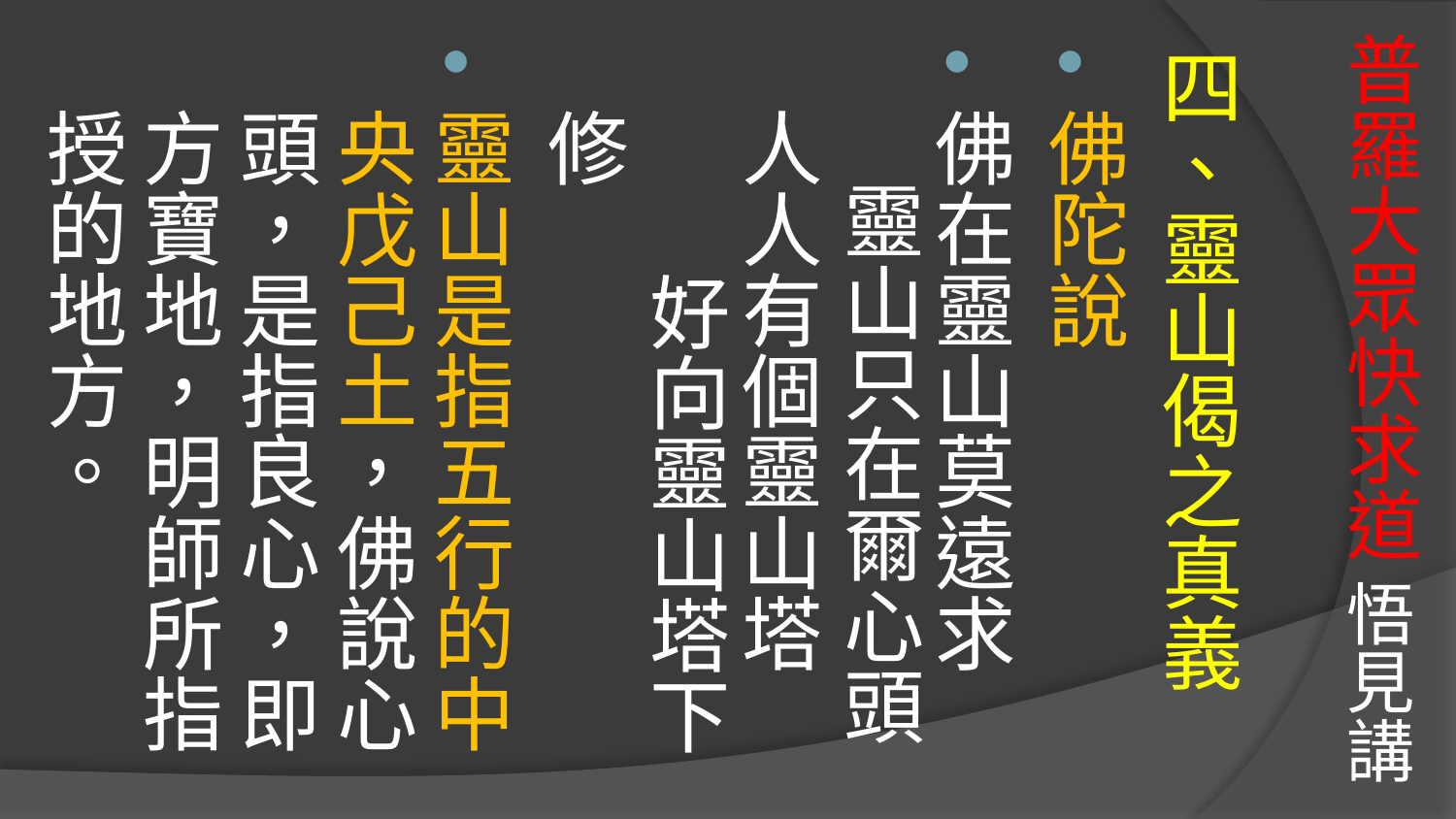

# 普羅大眾快求道 悟見講
四、靈山偈之真義
佛陀說
佛在靈山莫遠求          靈山只在爾心頭
人人有個靈山塔               好向靈山塔下修
靈山是指五行的中央戊己土，佛說心頭，是指良心，即方寶地，明師所指授的地方。